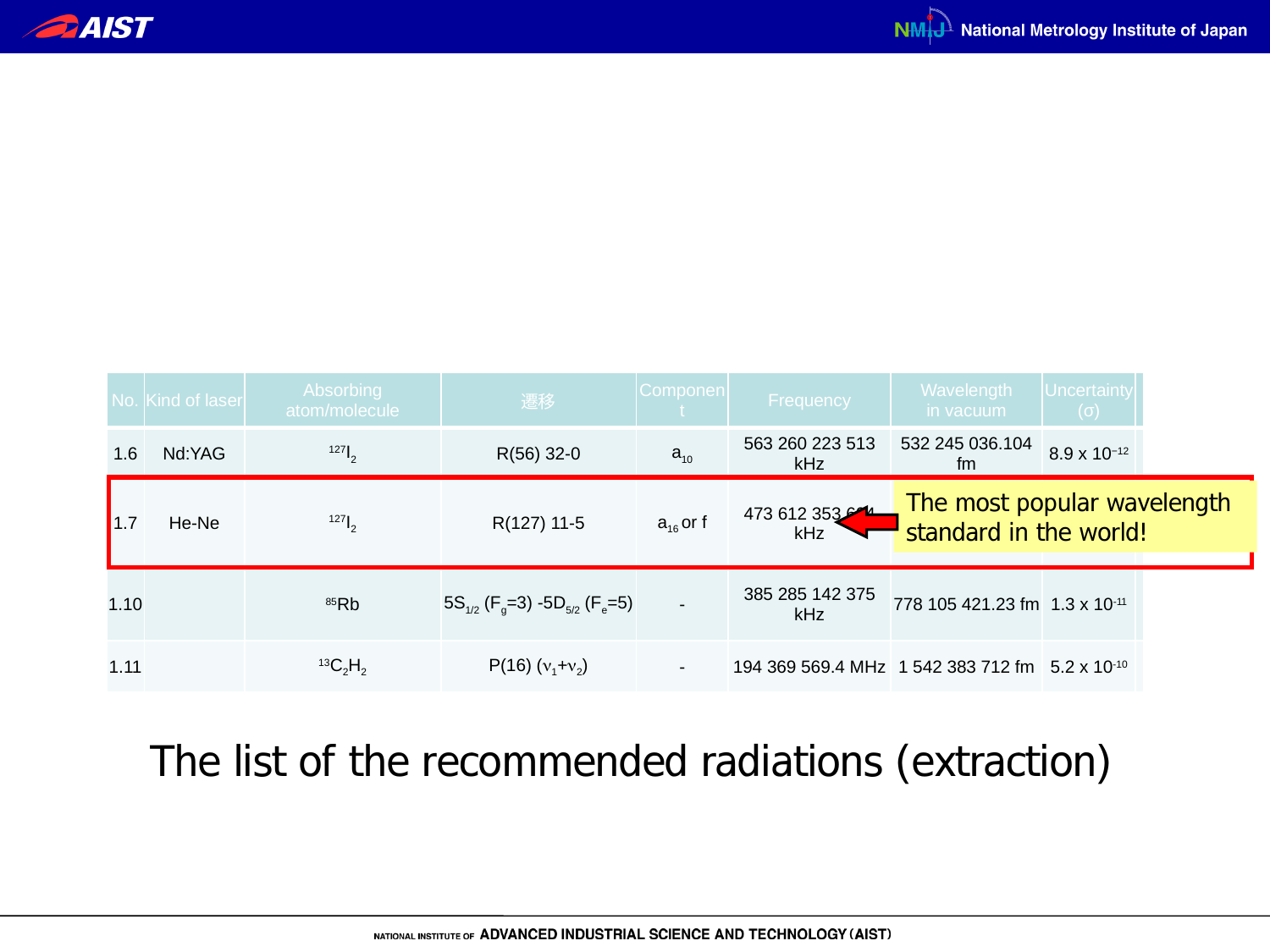

| No. | Kind of laser | Absorbing atom/molecule | 遷移 | Component | Frequency | Wavelength in vacuum | Uncertainty (σ) |  |
| --- | --- | --- | --- | --- | --- | --- | --- | --- |
| 1.6 | Nd:YAG | 127I2 | R(56) 32-0 | a10 | 563 260 223 513 kHz | 532 245 036.104 fm | 8.9 x 10−12 |  |
| 1.7 | He-Ne | 127I2 | R(127) 11-5 | a16 or f | 473 612 353 604 kHz | 632 991 212.58 fm | 2.1 x 10−11 |  |
| 1.10 |  | 85Rb | 5S1/2 (Fg=3) -5D5/2 (Fe=5) | - | 385 285 142 375 kHz | 778 105 421.23 fm | 1.3 x 10-11 |  |
| 1.11 |  | 13C2H2 | P(16) (ν1+ν2) | - | 194 369 569.4 MHz | 1 542 383 712 fm | 5.2 x 10-10 |  |

The most popular wavelength
standard in the world!

The list of the recommended radiations (extraction)